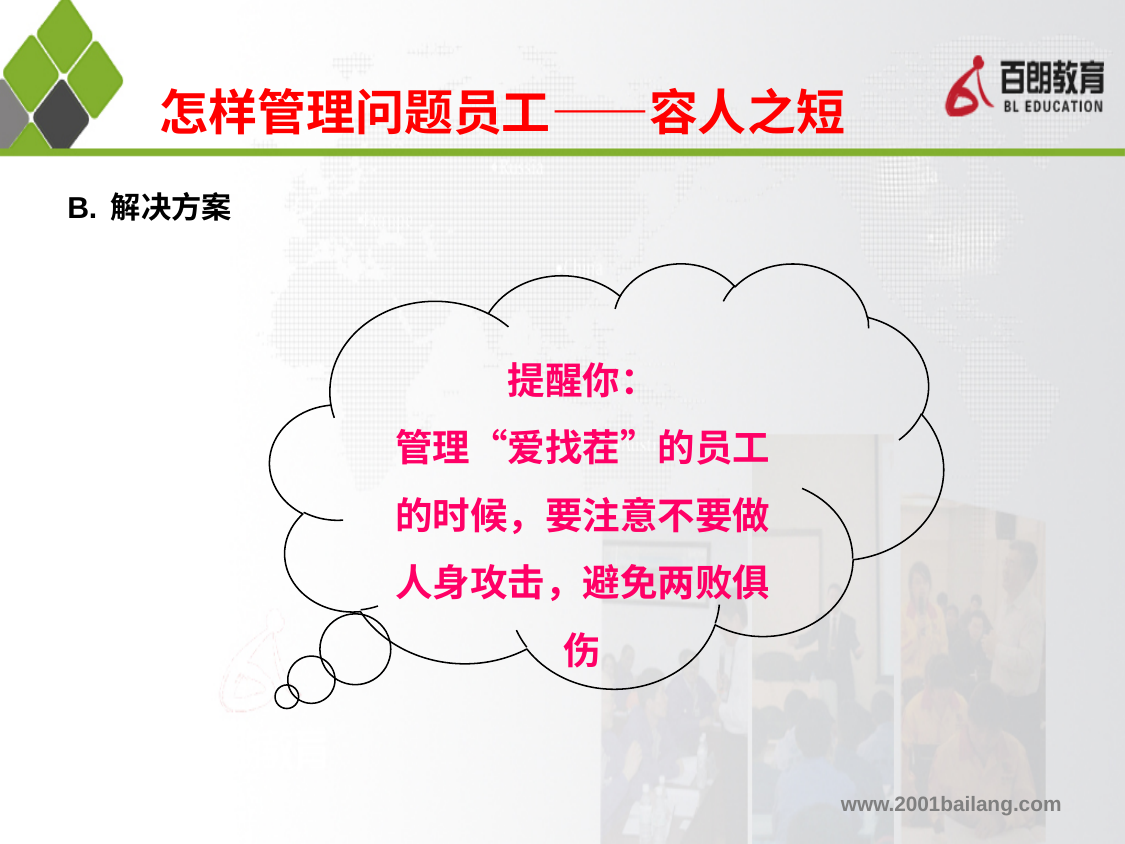

# 怎样管理问题员工——容人之短
B. 解决方案

提醒你：
管理“爱找茬”的员工的时候，要注意不要做人身攻击，避免两败俱伤